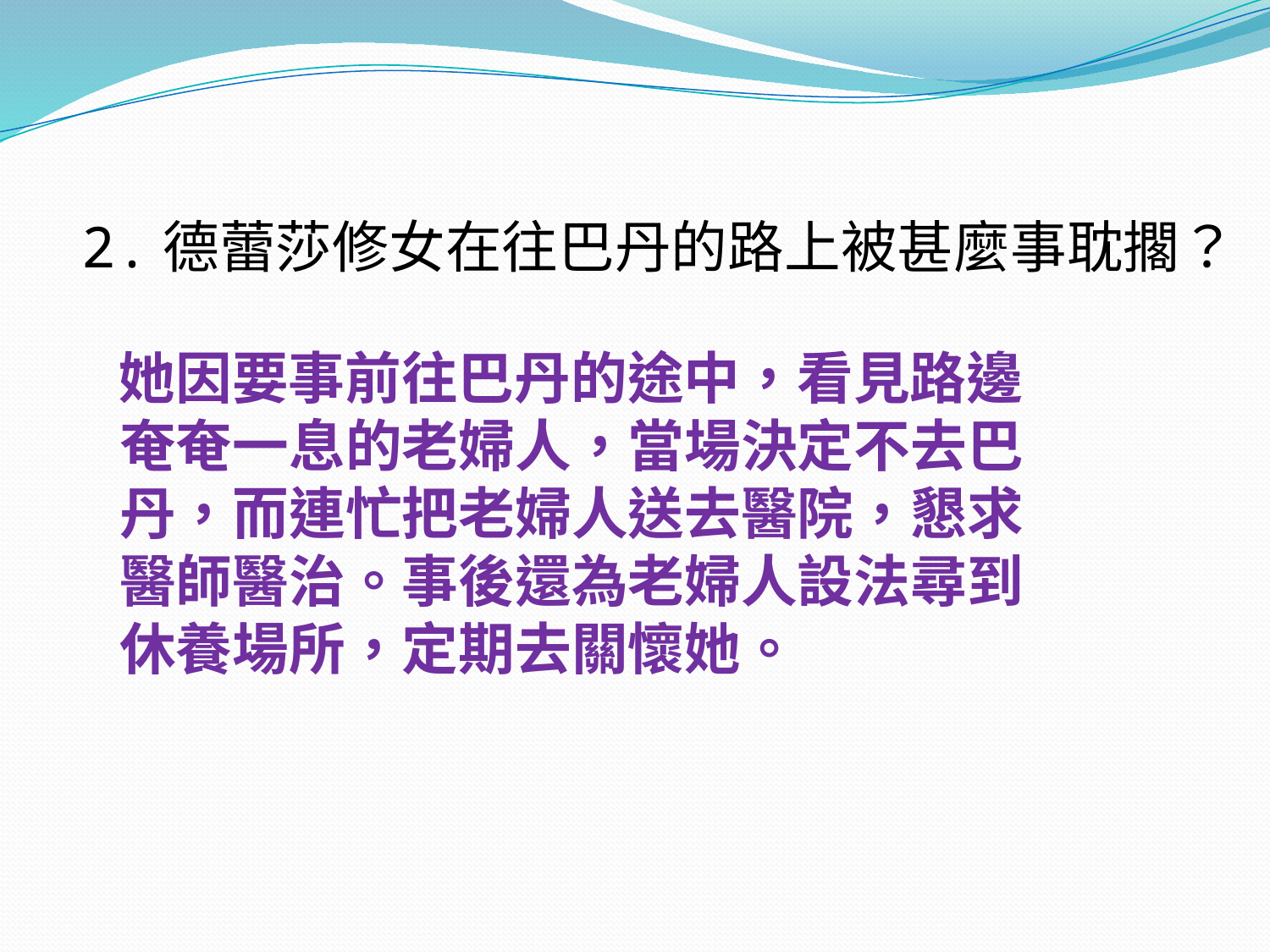

2.德蕾莎修女在往巴丹的路上被甚麼事耽擱？
   她因要事前往巴丹的途中，看見路邊
   奄奄一息的老婦人，當場決定不去巴
   丹，而連忙把老婦人送去醫院，懇求
   醫師醫治。事後還為老婦人設法尋到
   休養場所，定期去關懷她。